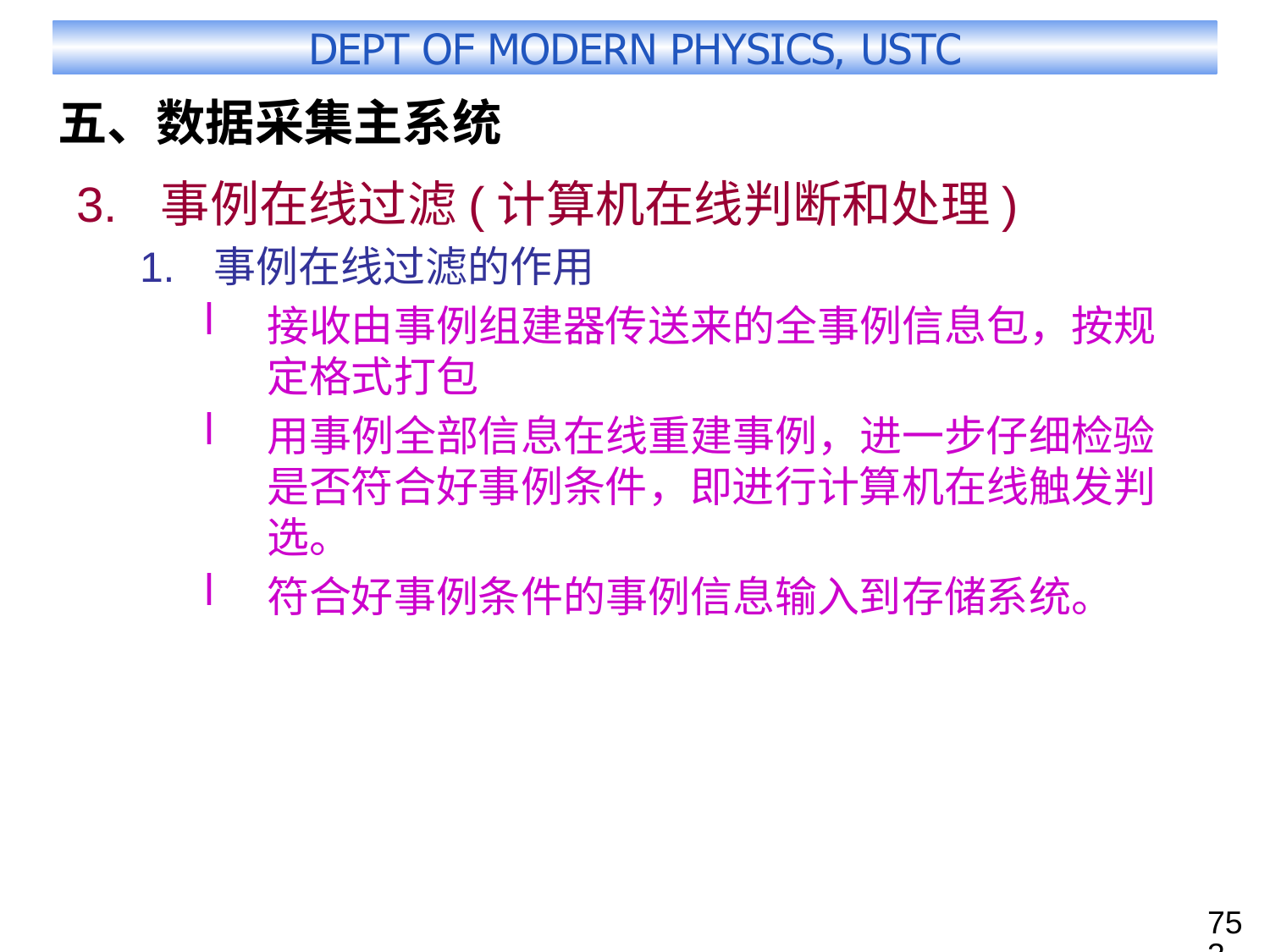

# 五、数据采集主系统
事例在线过滤(计算机在线判断和处理)
事例在线过滤的作用
接收由事例组建器传送来的全事例信息包，按规定格式打包
用事例全部信息在线重建事例，进一步仔细检验是否符合好事例条件，即进行计算机在线触发判选。
符合好事例条件的事例信息输入到存储系统。
753